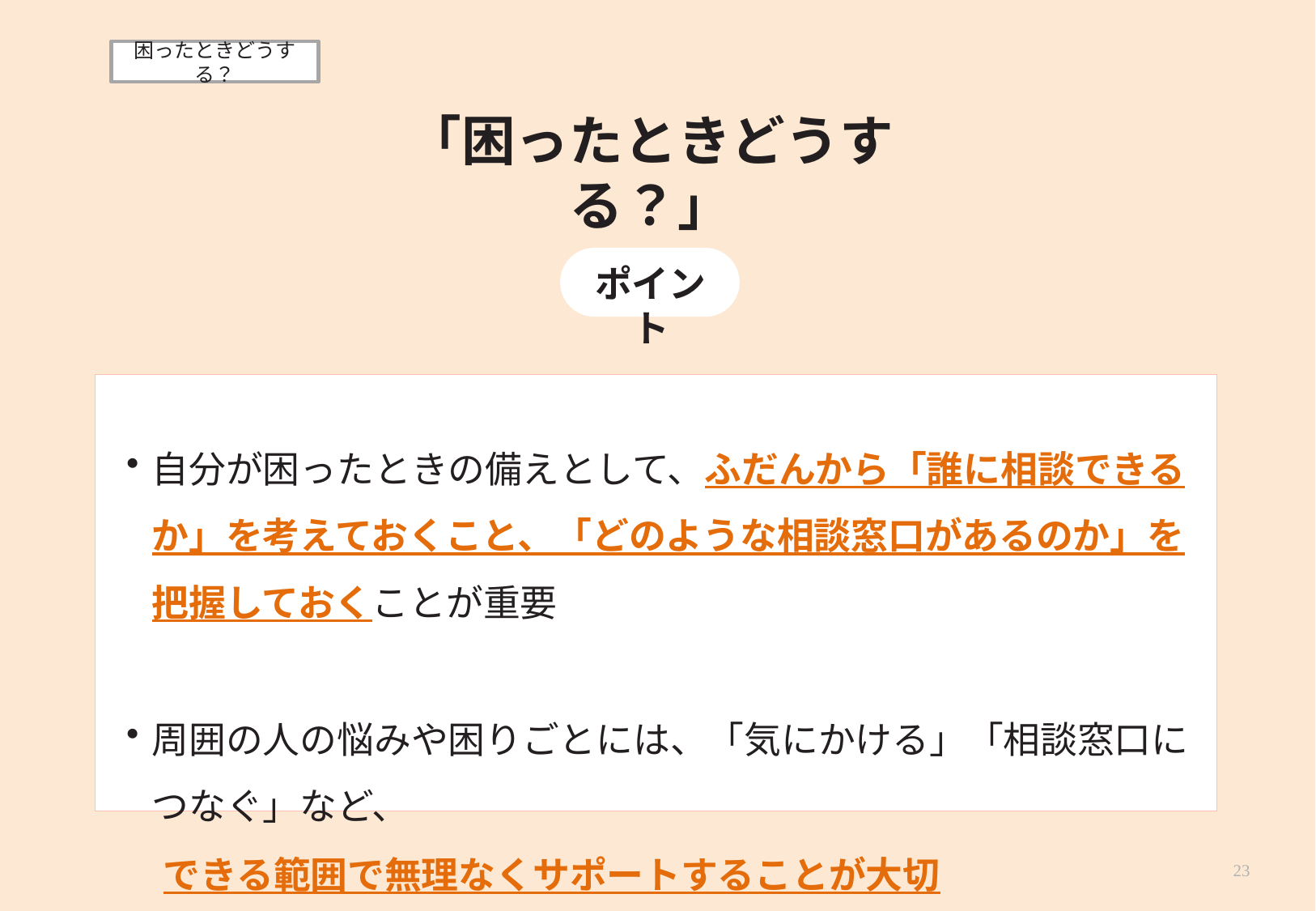

困ったときどうする？
# 「困ったときどうする？」

ポイント

自分が困ったときの備えとして、ふだんから「誰に相談できるか」を考えておくこと、「どのような相談窓口があるのか」を把握しておくことが重要

周囲の人の悩みや困りごとには、「気にかける」「相談窓口につなぐ」など、
　できる範囲で無理なくサポートすることが大切
23